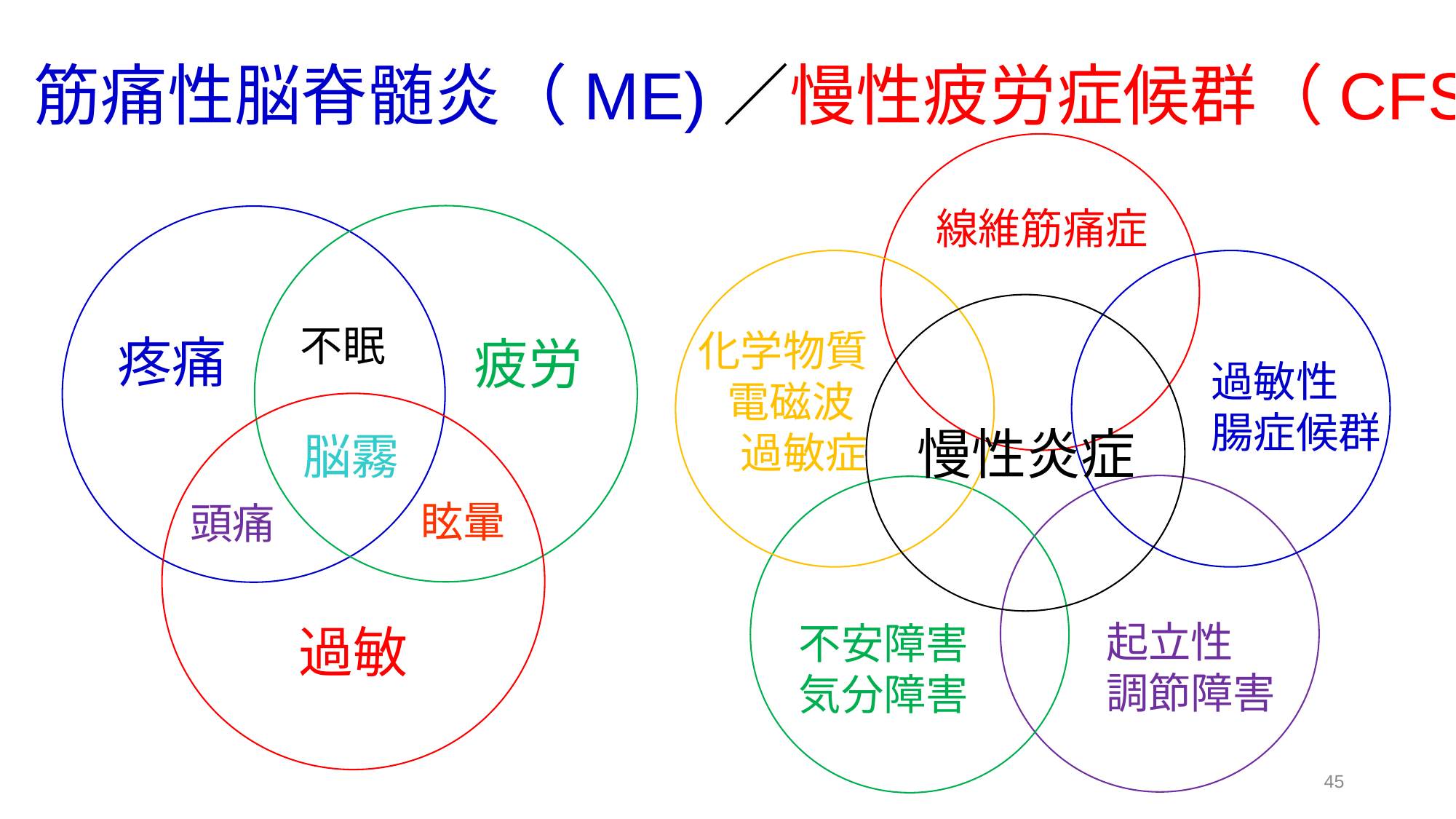

筋痛性脳脊髄炎（ME)／慢性疲労症候群（CFS)

線維筋痛症

化学物質
  電磁波
　過敏症
過敏性
腸症候群
慢性炎症

起立性
調節障害
不安障害気分障害

疼痛
疲労
脳霧
眩暈
頭痛
過敏
不眠
45